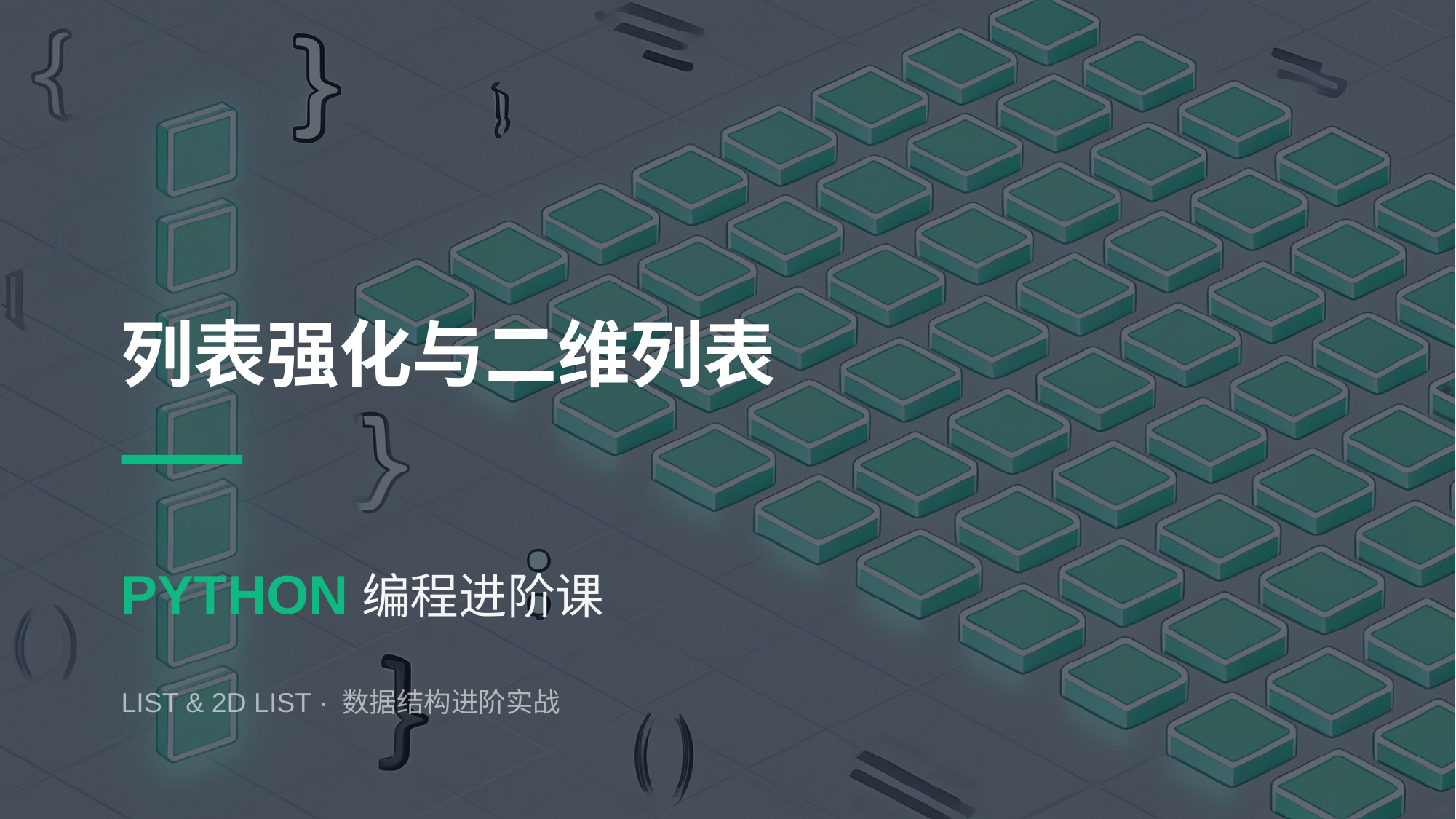

列表强化与二维列表

PYTHON编程进阶课
LIST & 2D LIST · 数据结构进阶实战